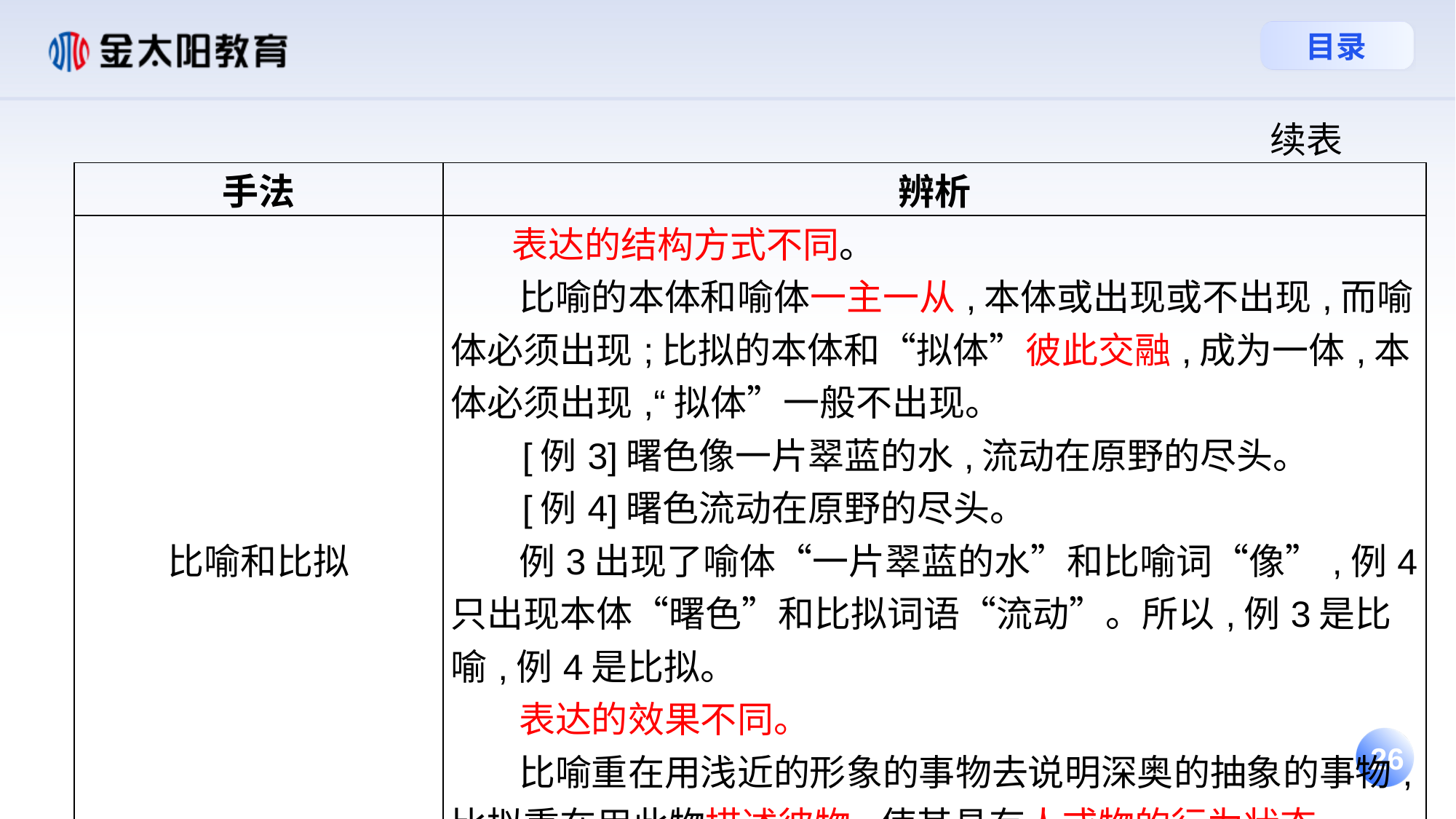

续表
| 手法 | 辨析 |
| --- | --- |
| 比喻和比拟 | 表达的结构方式不同。 比喻的本体和喻体一主一从,本体或出现或不出现,而喻体必须出现;比拟的本体和“拟体”彼此交融,成为一体,本体必须出现,“拟体”一般不出现。 [例3]曙色像一片翠蓝的水,流动在原野的尽头。 [例4]曙色流动在原野的尽头。 例3出现了喻体“一片翠蓝的水”和比喻词“像”,例4只出现本体“曙色”和比拟词语“流动”。所以,例3是比喻,例4是比拟。 表达的效果不同。 比喻重在用浅近的形象的事物去说明深奥的抽象的事物,比拟重在用此物描述彼物,使其具有人或物的行为状态。 例3和例4能够收到各自的表达效果。 |